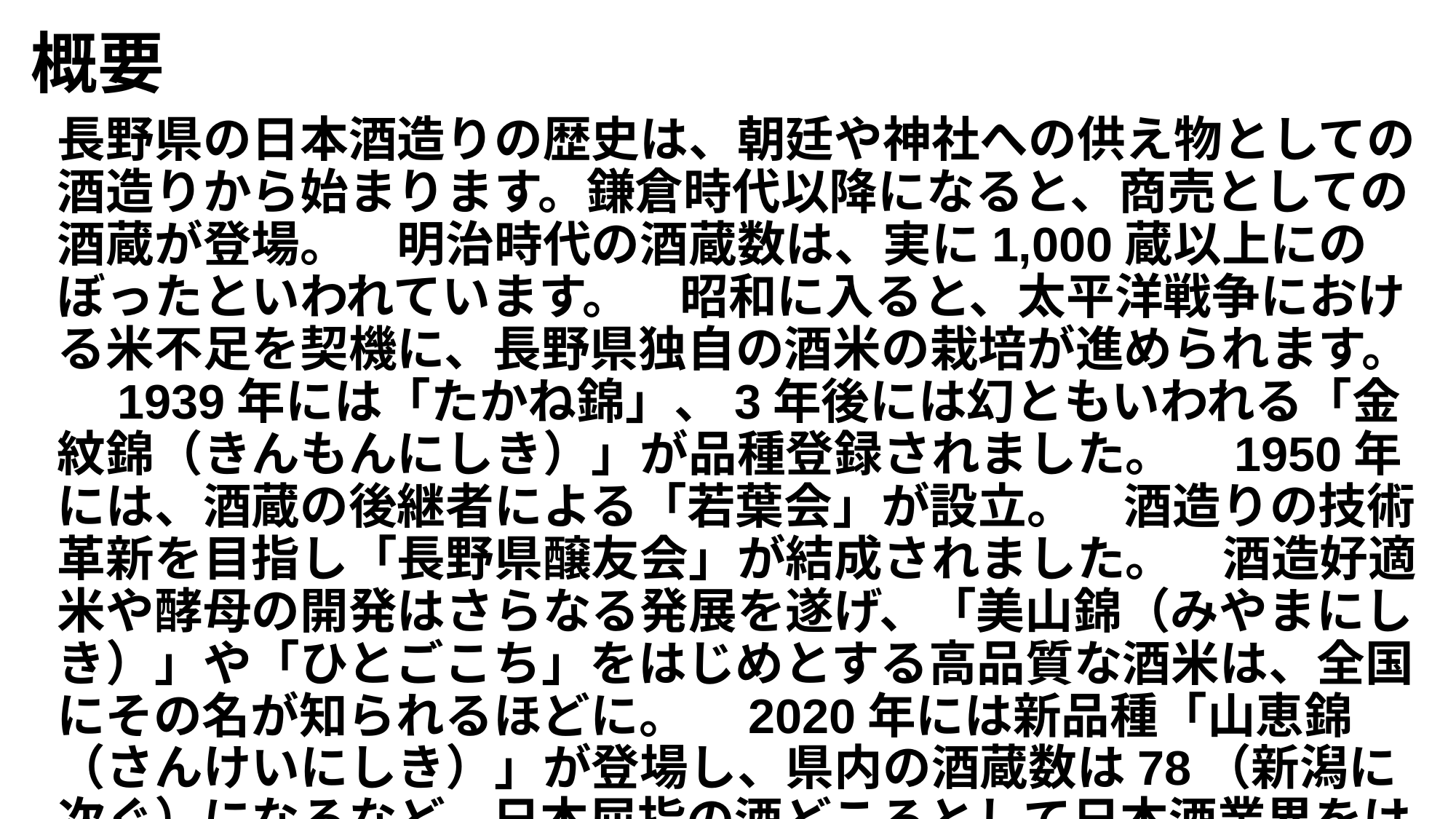

# 概要
長野県の日本酒造りの歴史は、朝廷や神社への供え物としての酒造りから始まります。鎌倉時代以降になると、商売としての酒蔵が登場。　明治時代の酒蔵数は、実に1,000蔵以上にのぼったといわれています。　昭和に入ると、太平洋戦争における米不足を契機に、長野県独自の酒米の栽培が進められます。　1939年には「たかね錦」、3年後には幻ともいわれる「金紋錦（きんもんにしき）」が品種登録されました。　1950年には、酒蔵の後継者による「若葉会」が設立。　酒造りの技術革新を目指し「長野県醸友会」が結成されました。　酒造好適米や酵母の開発はさらなる発展を遂げ、「美山錦（みやまにしき）」や「ひとごこち」をはじめとする高品質な酒米は、全国にその名が知られるほどに。　2020年には新品種「山恵錦（さんけいにしき）」が登場し、県内の酒蔵数は78（新潟に次ぐ）になるなど、日本屈指の酒どころとして日本酒業界をけん引しています。